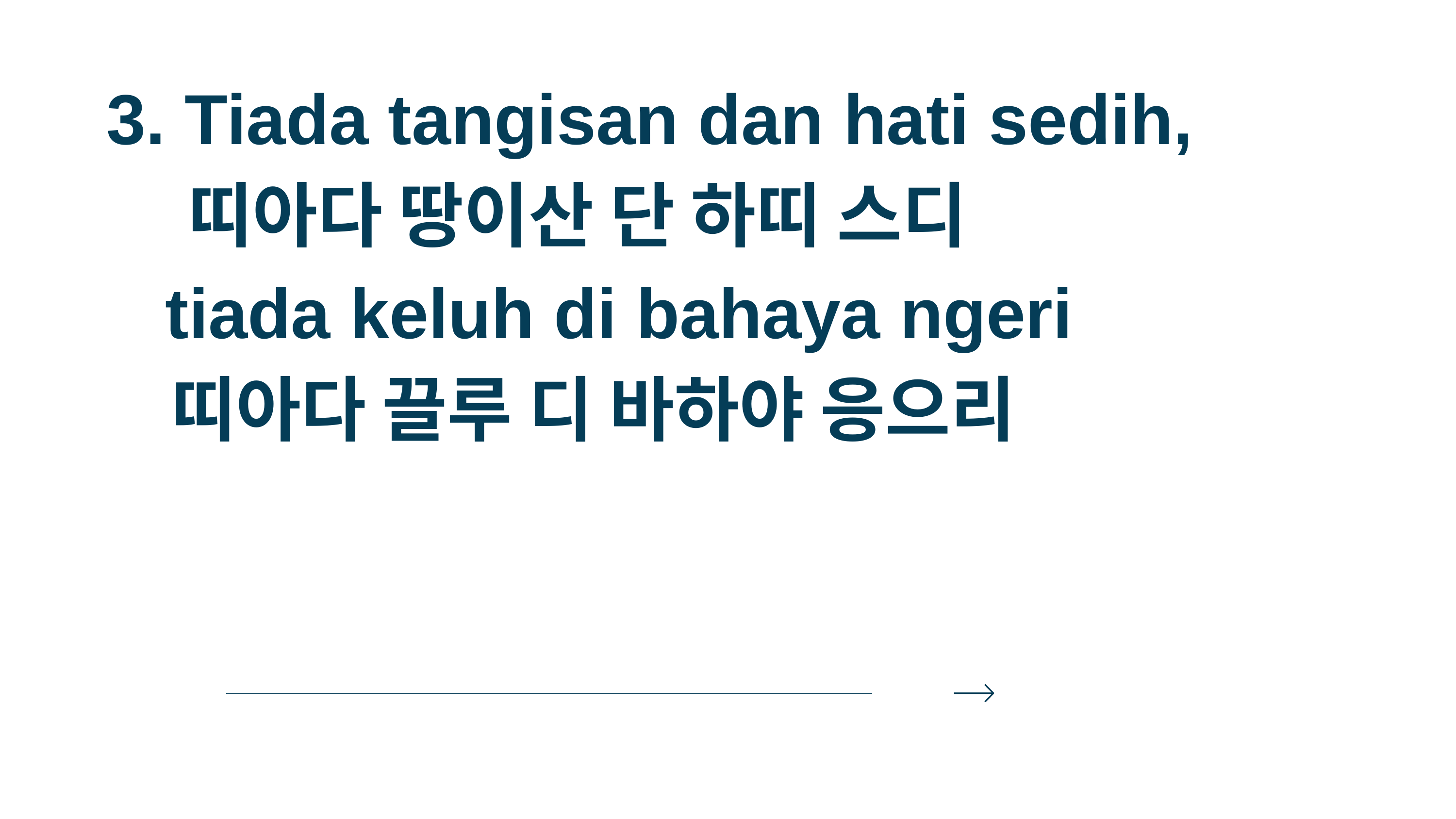

3. Tiada tangisan dan hati sedih,
    띠아다 땅이산 단 하띠 스디
   tiada keluh di bahaya ngeri
   띠아다 끌루 디 바하야 응으리